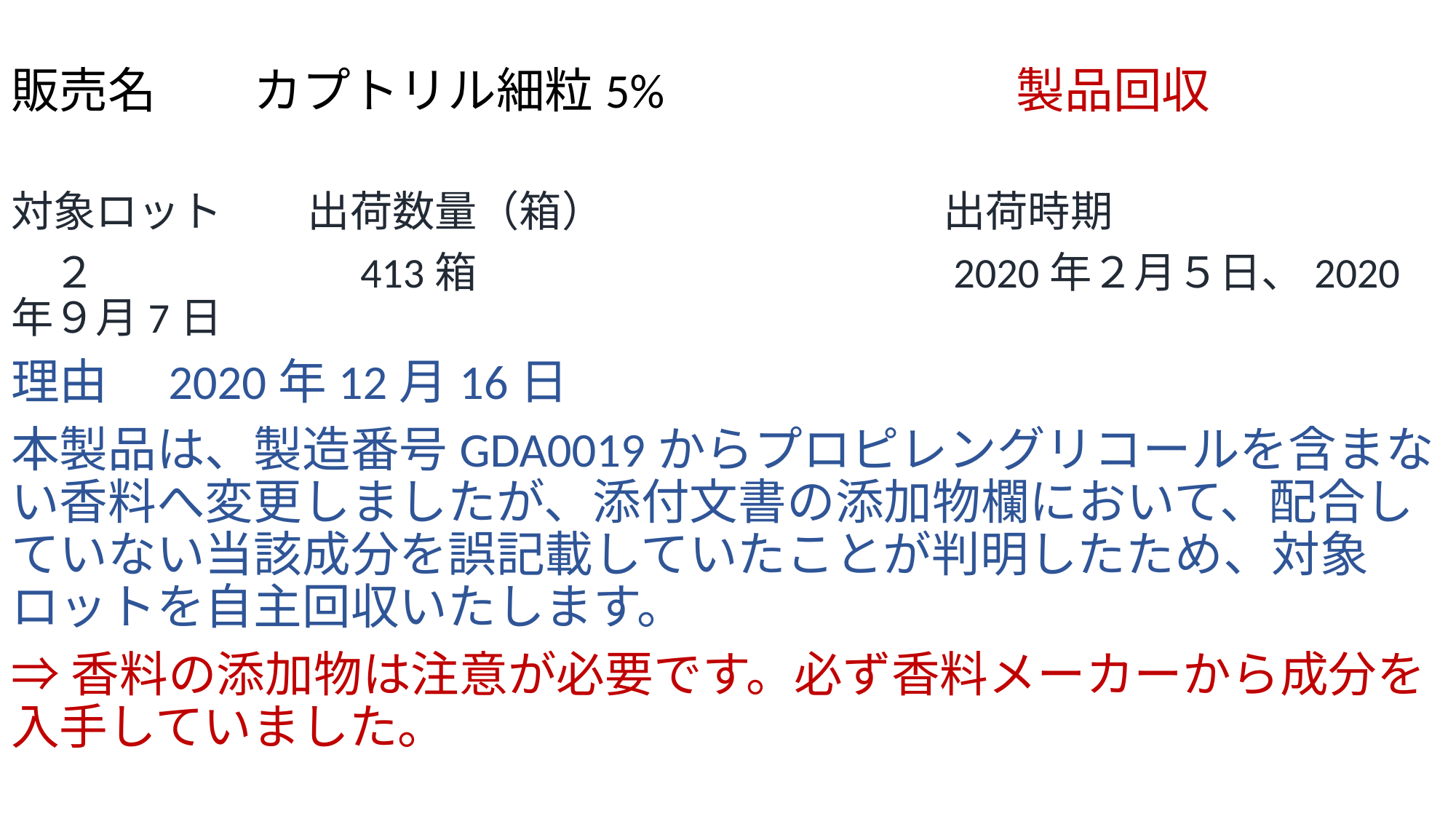

# 販売名　　カプトリル細粒5%　　　　　　　製品回収
対象ロット　　出荷数量（箱）　　　　　　　　出荷時期
　２　　　　　　413箱　　　　　　　　　　　2020年２月５日、2020年９月7日
理由　2020年12月16日
本製品は、製造番号GDA0019からプロピレングリコールを含まない香料へ変更しましたが、添付文書の添加物欄において、配合していない当該成分を誤記載していたことが判明したため、対象ロットを自主回収いたします。
⇒香料の添加物は注意が必要です。必ず香料メーカーから成分を入手していました。